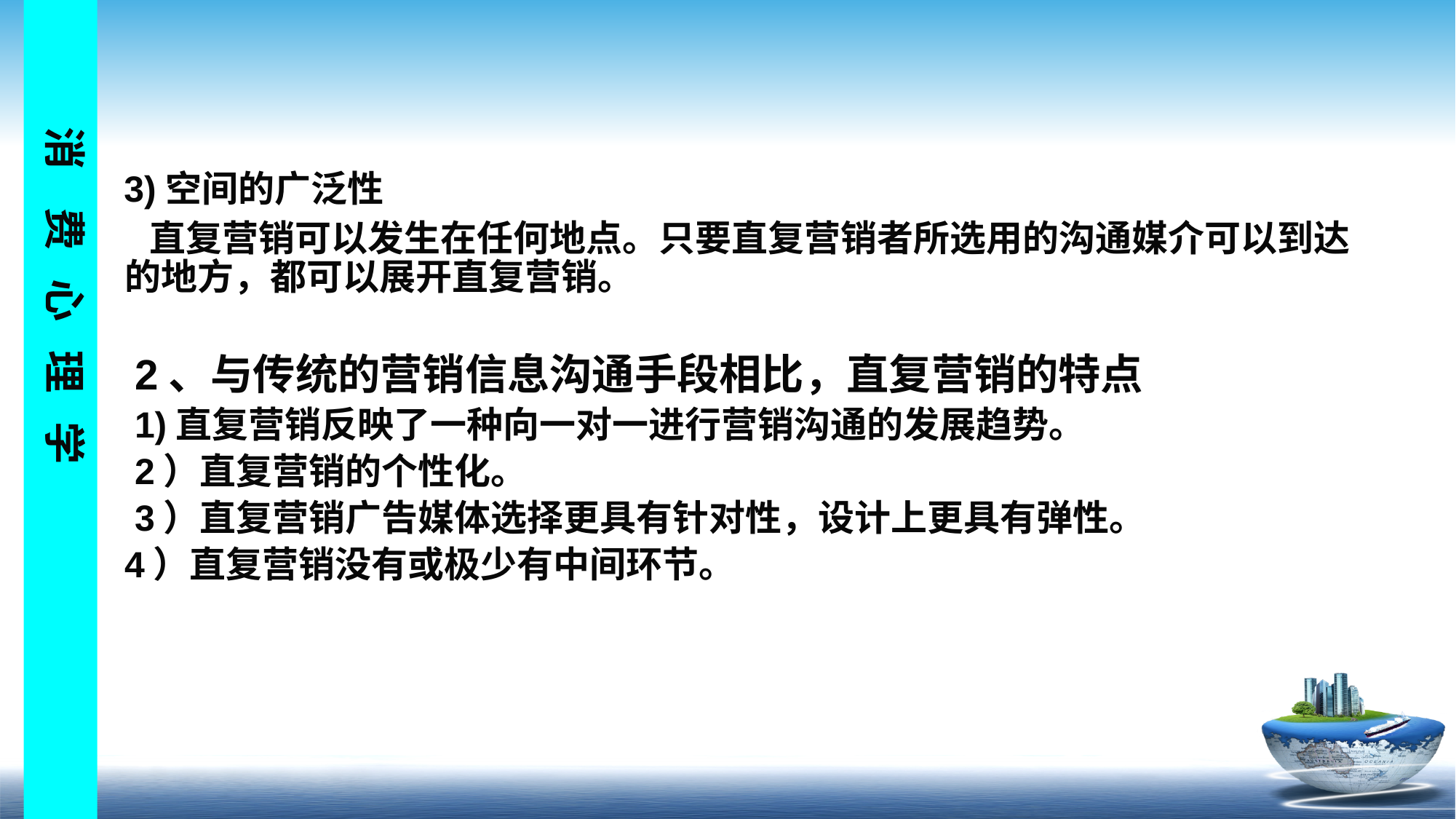

#
   3)空间的广泛性
       直复营销可以发生在任何地点。只要直复营销者所选用的沟通媒介可以到达的地方，都可以展开直复营销。

     2、与传统的营销信息沟通手段相比，直复营销的特点
     1)直复营销反映了一种向一对一进行营销沟通的发展趋势。
     2）直复营销的个性化。
     3）直复营销广告媒体选择更具有针对性，设计上更具有弹性。
    4）直复营销没有或极少有中间环节。